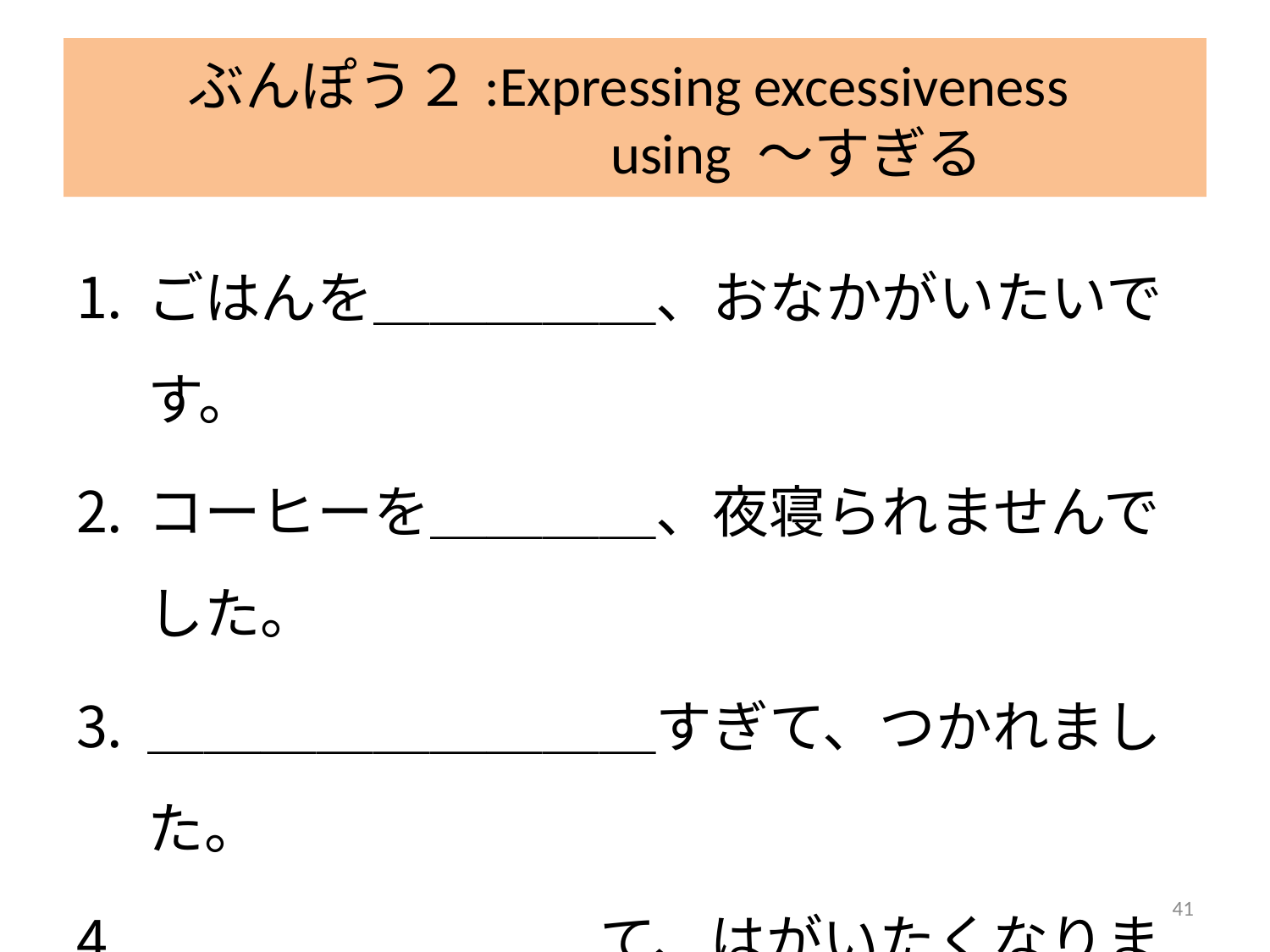

# ぶんぽう２:Expressing excessiveness 　using ～すぎる
ごはんを＿＿＿＿＿、おなかがいたいです。
コーヒーを＿＿＿＿、夜寝られませんでした。
＿＿＿＿＿＿＿＿＿すぎて、つかれました。
＿＿＿＿＿＿＿＿て、はがいたくなりました。
＿＿＿＿＿＿＿＿、ぜんぜんあそべません。
41